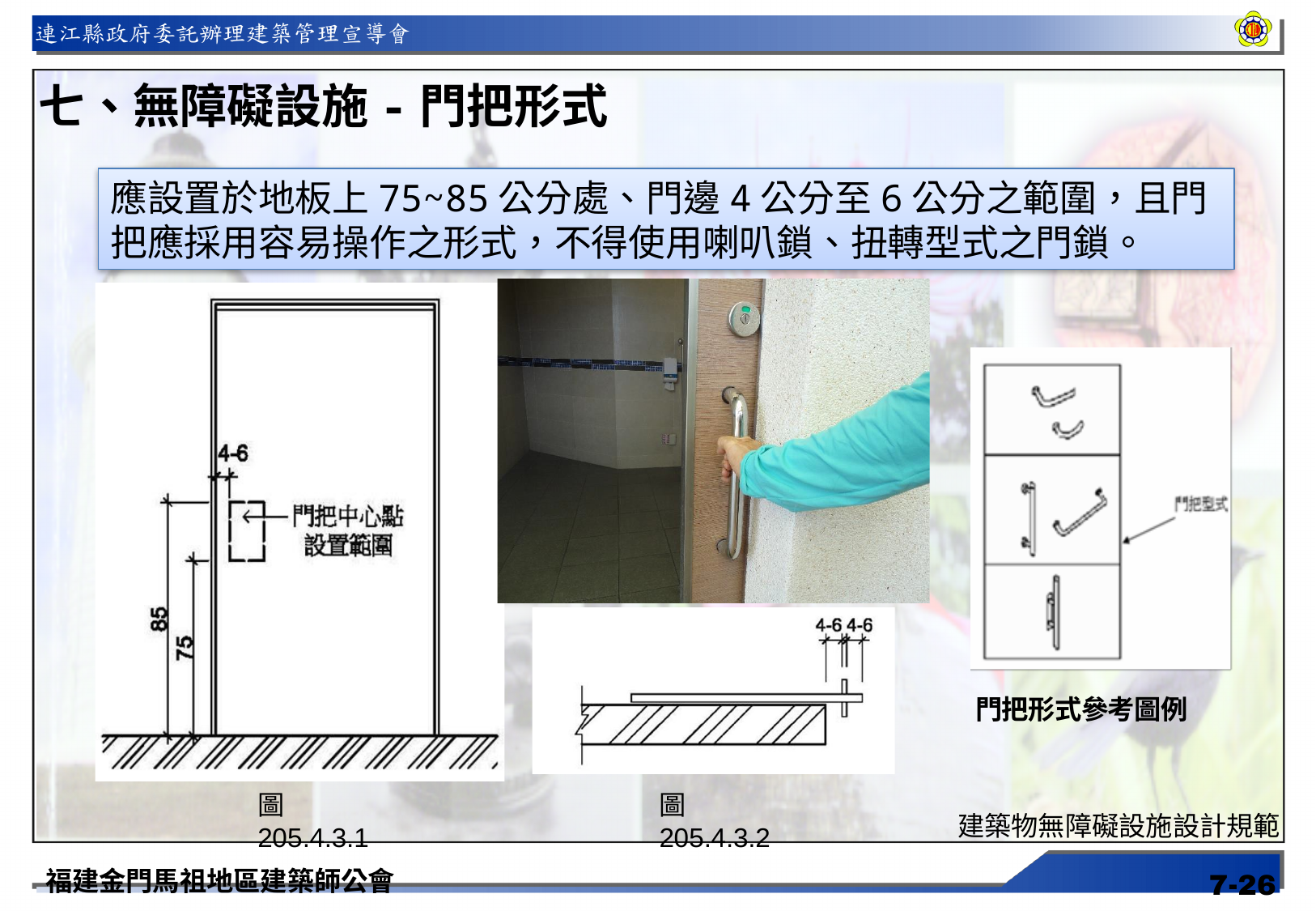

七、無障礙設施-門把形式
應設置於地板上75~85公分處、門邊4公分至6公分之範圍，且門把應採用容易操作之形式，不得使用喇叭鎖、扭轉型式之門鎖。

門把形式參考圖例
圖205.4.3.1
圖205.4.3.2
建築物無障礙設施設計規範
福建金門馬祖地區建築師公會
7-26